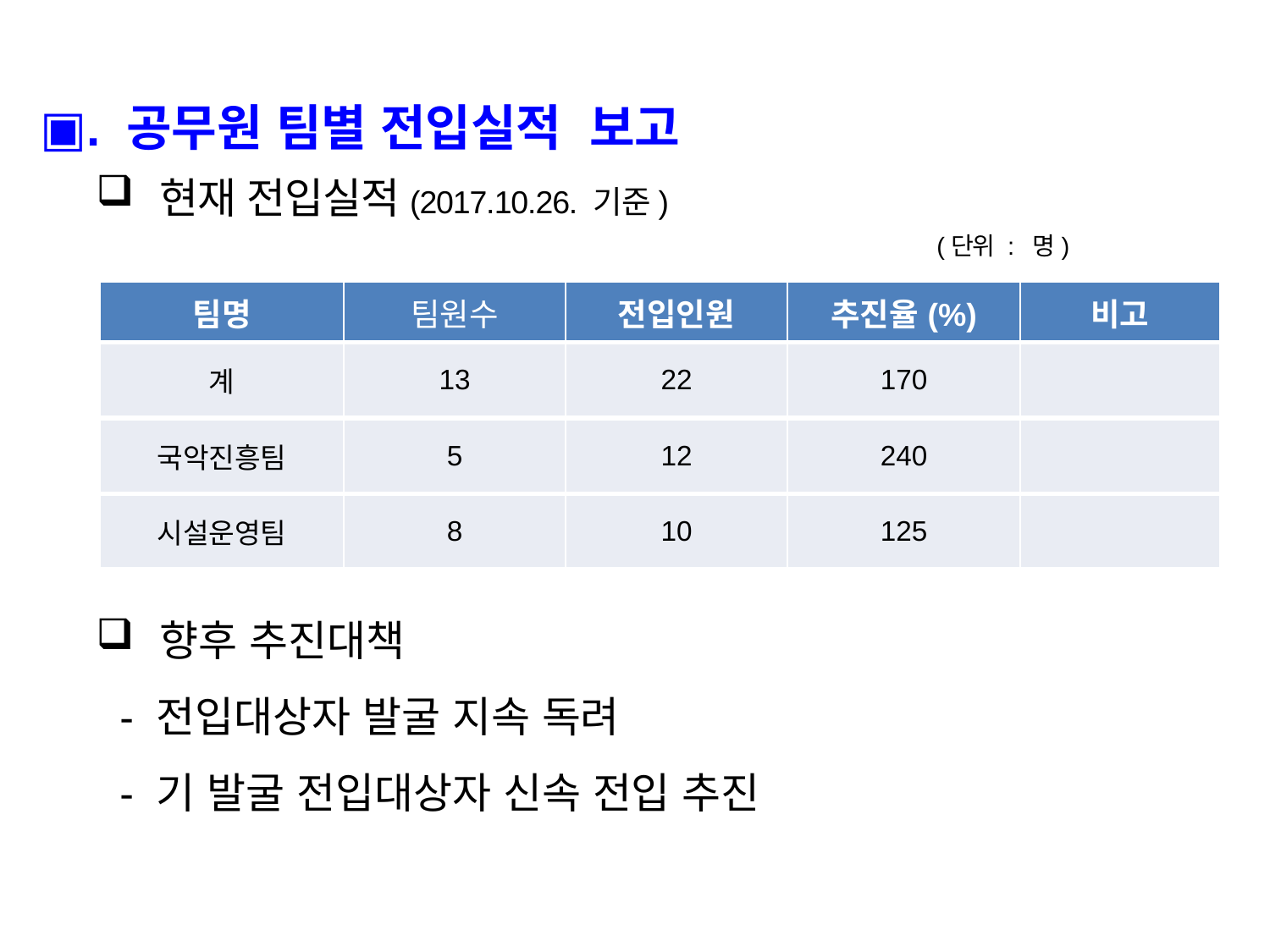

▣. 공무원 팀별 전입실적  보고
현재 전입실적(2017.10.26. 기준)
                                                                                                                                          (단위 :  명)

| 팀명 | 팀원수 | 전입인원 | 추진율(%) | 비고 |
| --- | --- | --- | --- | --- |
| 계 | 13 | 22 | 170 |  |
| 국악진흥팀 | 5 | 12 | 240 |  |
| 시설운영팀 | 8 | 10 | 125 |  |

향후 추진대책
  - 전입대상자 발굴 지속 독려
  - 기 발굴 전입대상자 신속 전입 추진